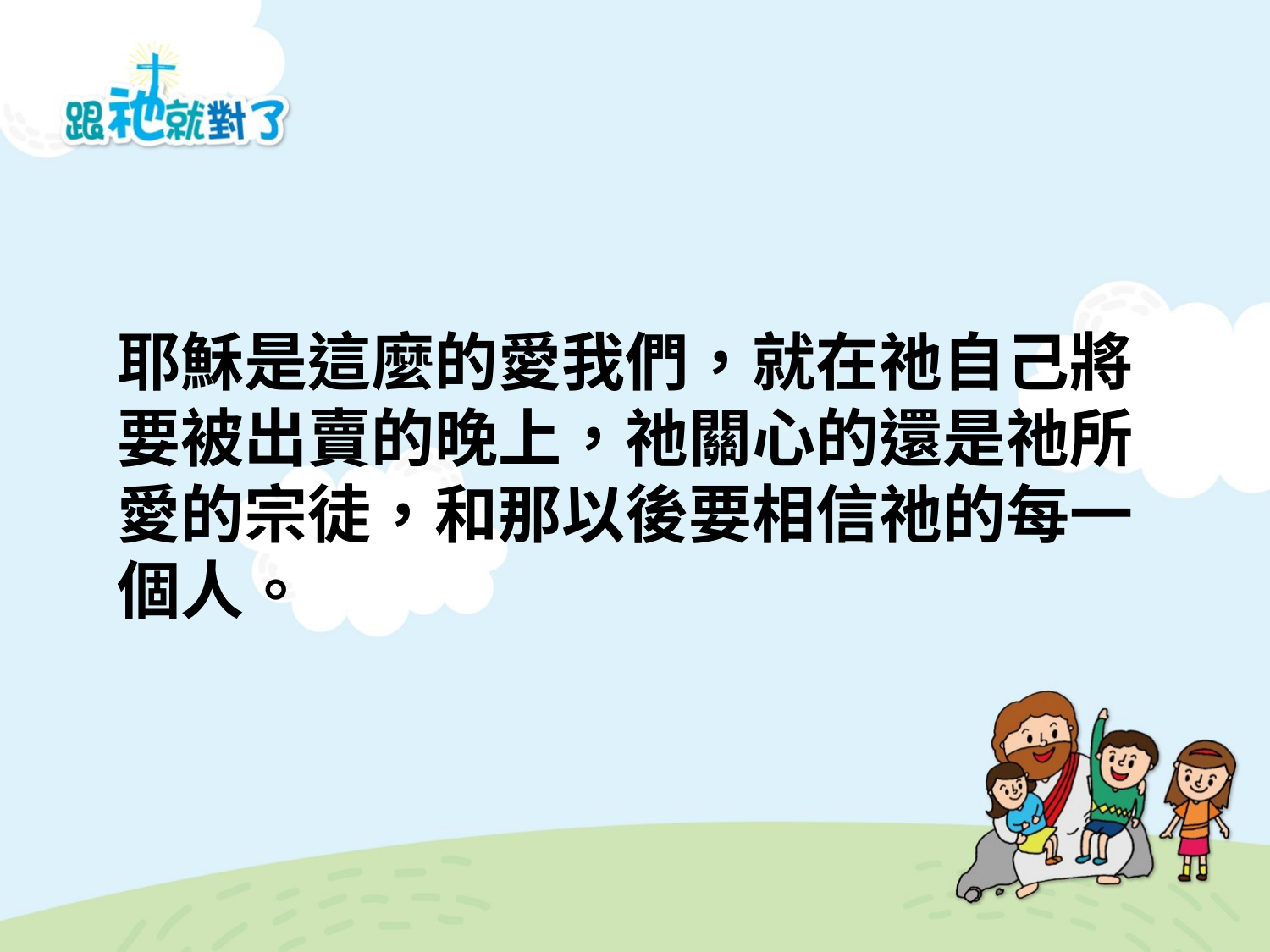

耶穌是這麼的愛我們，就在祂自己將要被出賣的晚上，祂關心的還是祂所愛的宗徒，和那以後要相信祂的每一個人。